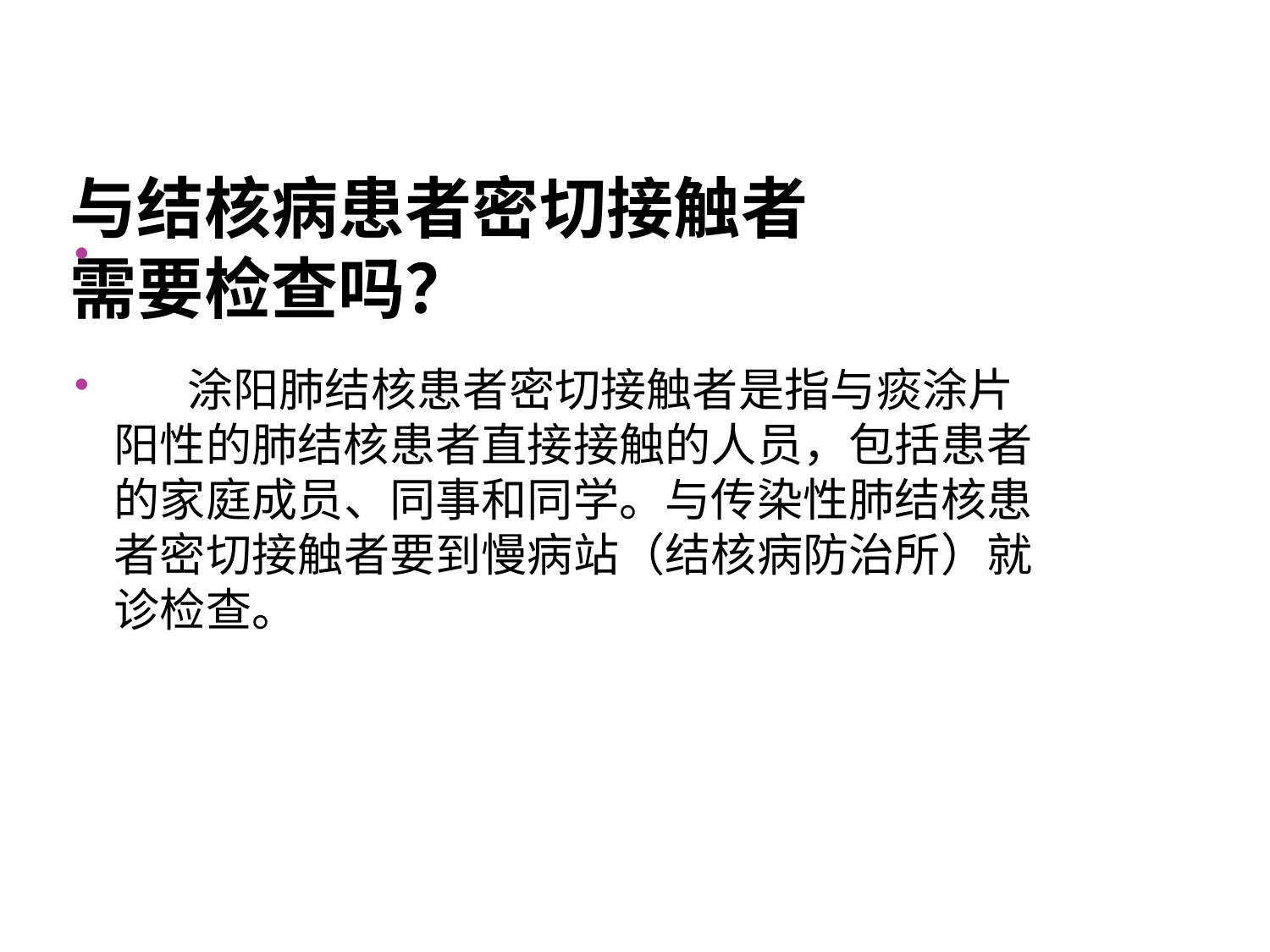

# 与结核病患者密切接触者 需要检查吗？

      涂阳肺结核患者密切接触者是指与痰涂片阳性的肺结核患者直接接触的人员，包括患者的家庭成员、同事和同学。与传染性肺结核患者密切接触者要到慢病站（结核病防治所）就诊检查。